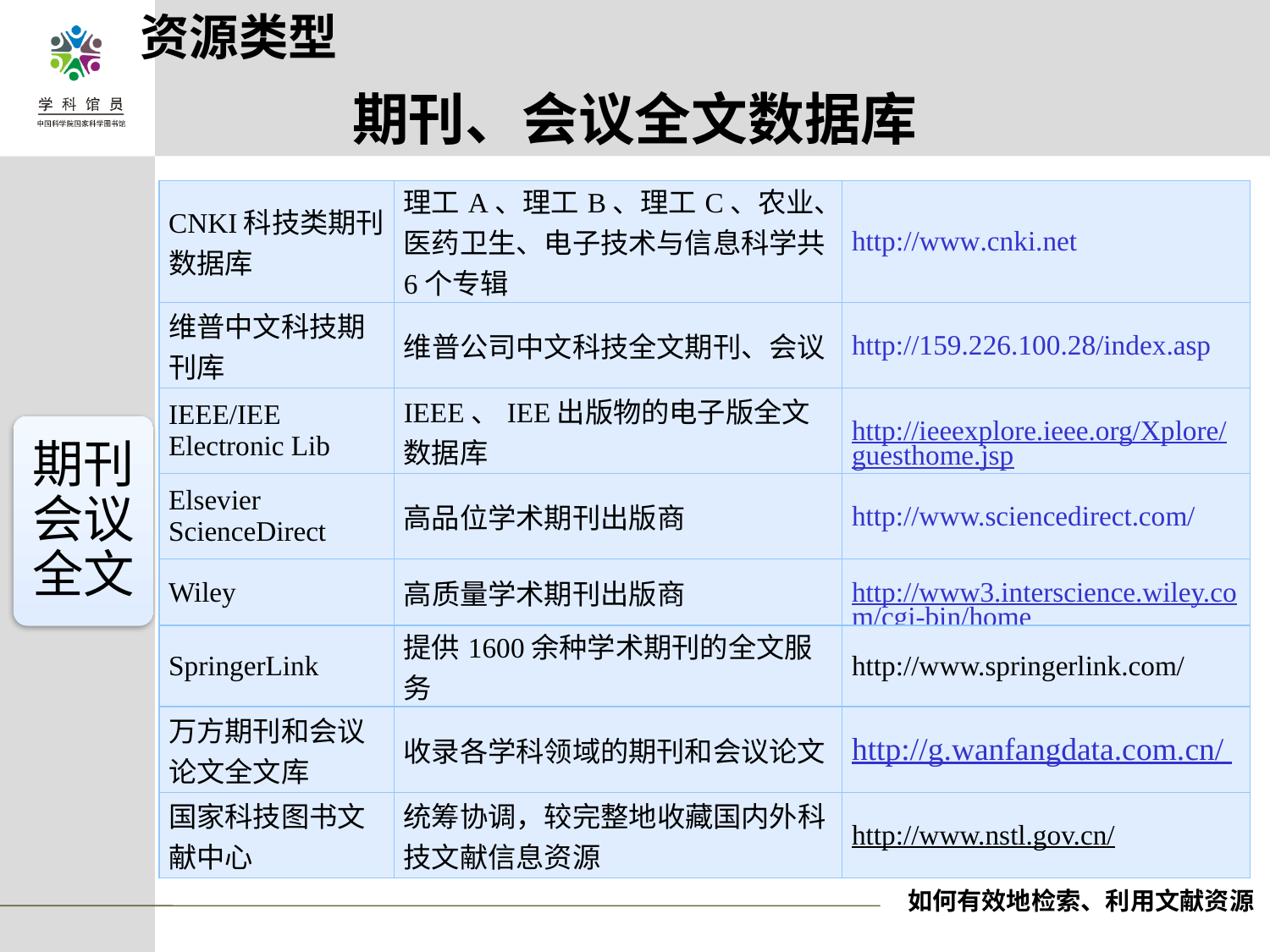

资源类型
# 期刊、会议全文数据库
| CNKI科技类期刊数据库 | 理工A、理工B、理工C、农业、医药卫生、电子技术与信息科学共6个专辑 | http://www.cnki.net |
| --- | --- | --- |
| 维普中文科技期刊库 | 维普公司中文科技全文期刊、会议 | http://159.226.100.28/index.asp |
| IEEE/IEE Electronic Lib | IEEE、IEE出版物的电子版全文数据库 | http://ieeexplore.ieee.org/Xplore/guesthome.jsp |
| Elsevier ScienceDirect | 高品位学术期刊出版商 | http://www.sciencedirect.com/ |
| Wiley | 高质量学术期刊出版商 | http://www3.interscience.wiley.com/cgi-bin/home |
| SpringerLink | 提供1600余种学术期刊的全文服务 | http://www.springerlink.com/ |
| 万方期刊和会议论文全文库 | 收录各学科领域的期刊和会议论文 | http://g.wanfangdata.com.cn/ |
| 国家科技图书文献中心 | 统筹协调，较完整地收藏国内外科技文献信息资源 | http://www.nstl.gov.cn/ |

期刊会议全文
如何有效地检索、利用文献资源